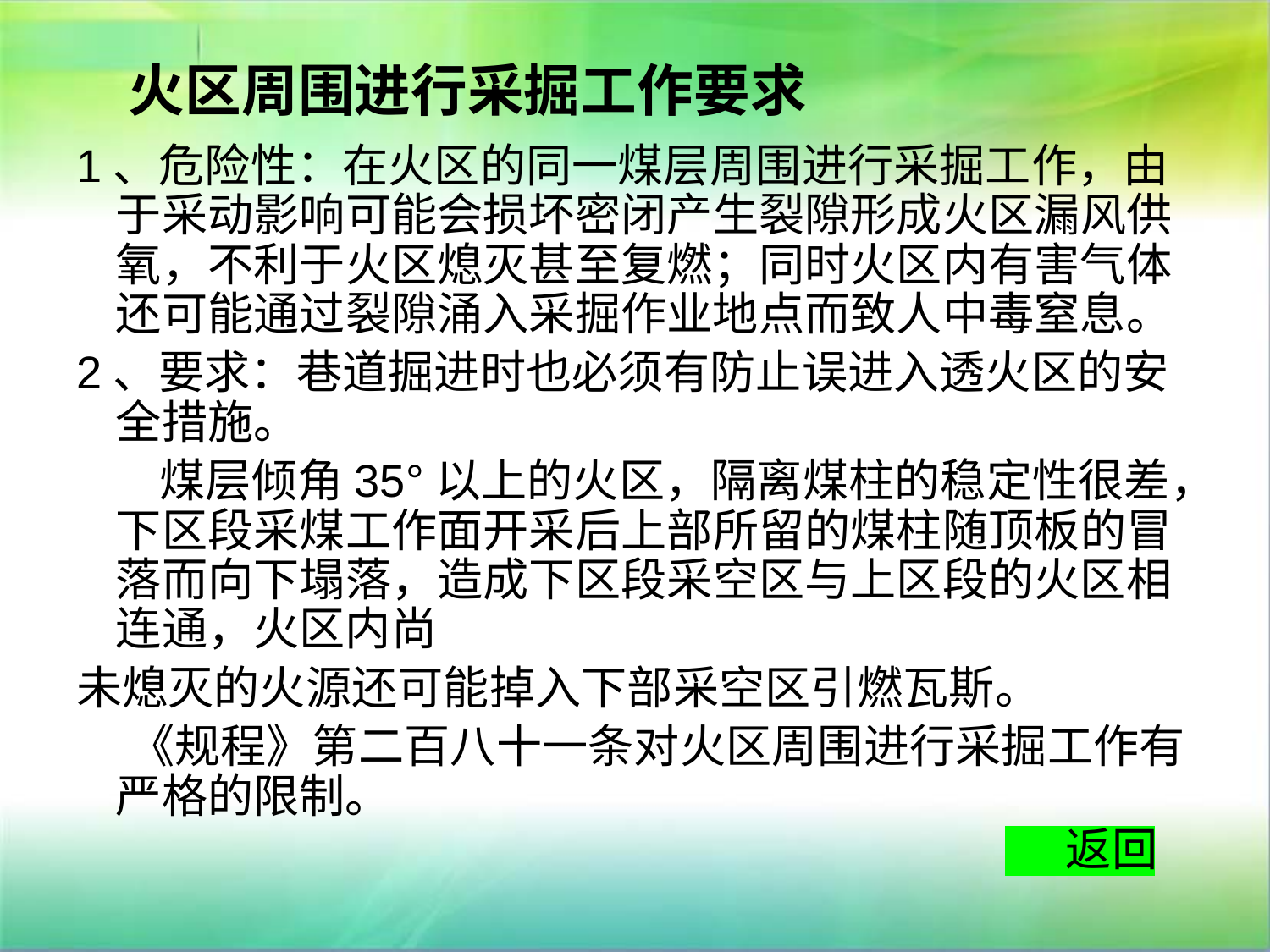

火区周围进行采掘工作要求
1、危险性：在火区的同一煤层周围进行采掘工作，由于采动影响可能会损坏密闭产生裂隙形成火区漏风供氧，不利于火区熄灭甚至复燃；同时火区内有害气体还可能通过裂隙涌入采掘作业地点而致人中毒窒息。
2、要求：巷道掘进时也必须有防止误进入透火区的安全措施。
       煤层倾角35°以上的火区，隔离煤柱的稳定性很差，下区段采煤工作面开采后上部所留的煤柱随顶板的冒落而向下塌落，造成下区段采空区与上区段的火区相连通，火区内尚
未熄灭的火源还可能掉入下部采空区引燃瓦斯。
    《规程》第二百八十一条对火区周围进行采掘工作有严格的限制。
返回